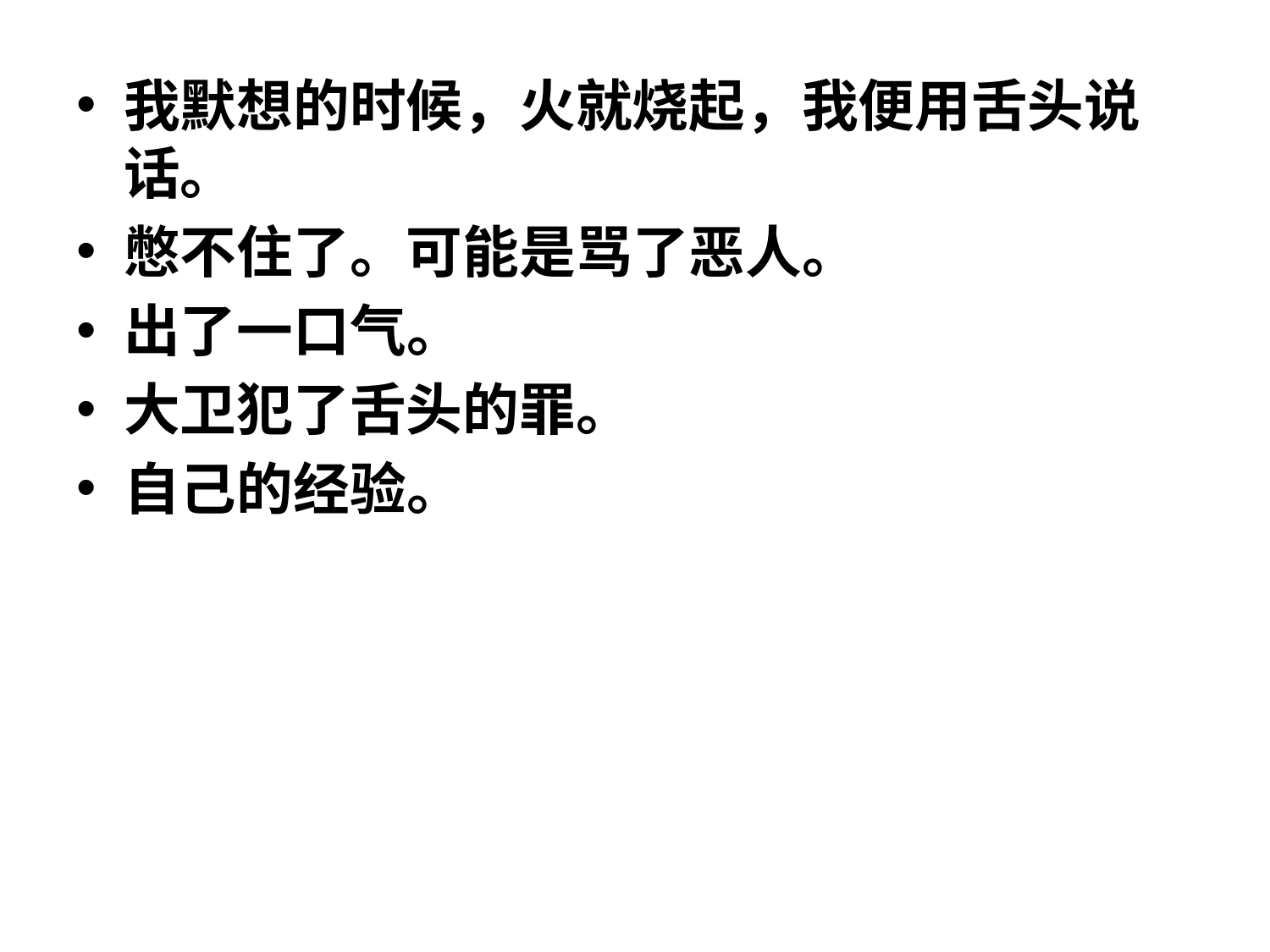

我默想的时候，火就烧起，我便用舌头说话。
憋不住了。可能是骂了恶人。
出了一口气。
大卫犯了舌头的罪。
自己的经验。